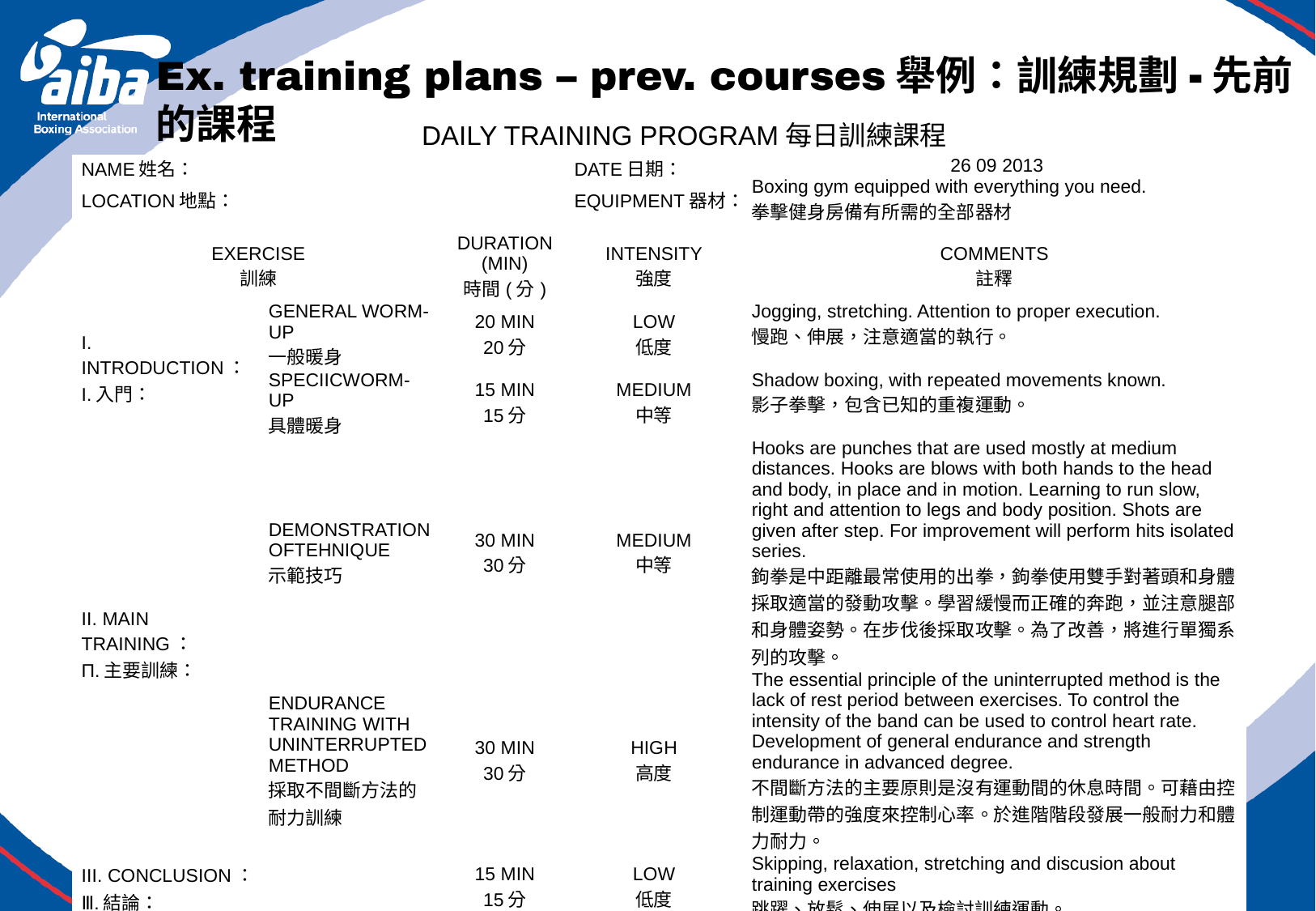

# Ex. training plans – prev. courses舉例：訓練規劃-先前的課程
DAILY TRAINING PROGRAM每日訓練課程
| NAME姓名： |  | DATE日期： | 26 09 2013 |
| --- | --- | --- | --- |
| LOCATION地點： |  | EQUIPMENT器材： | Boxing gym equipped with everything you need. 拳擊健身房備有所需的全部器材 |
| EXERCISE 訓練 |  | DURATION (MIN) 時間(分) | INTENSITY 強度 | COMMENTS 註釋 |
| --- | --- | --- | --- | --- |
| I. INTRODUCTION： Ι.入門： | GENERAL WORM-UP 一般暖身 | 20 MIN 20分 | LOW 低度 | Jogging, stretching. Attention to proper execution. 慢跑、伸展，注意適當的執行。 |
|  | SPECIICWORM-UP 具體暖身 | 15 MIN 15分 | MEDIUM 中等 | Shadow boxing, with repeated movements known. 影子拳擊，包含已知的重複運動。 |
| II. MAIN TRAINING： Π.主要訓練： | DEMONSTRATION OFTEHNIQUE 示範技巧 | 30 MIN 30分 | MEDIUM 中等 | Hooks are punches that are used mostly at medium distances. Hooks are blows with both hands to the head and body, in place and in motion. Learning to run slow, right and attention to legs and body position. Shots are given after step. For improvement will perform hits isolated series. 鉤拳是中距離最常使用的出拳，鉤拳使用雙手對著頭和身體採取適當的發動攻擊。學習緩慢而正確的奔跑，並注意腿部和身體姿勢。在步伐後採取攻擊。為了改善，將進行單獨系列的攻擊。 |
|  | ENDURANCE TRAINING WITH UNINTERRUPTED METHOD 採取不間斷方法的耐力訓練 | 30 MIN 30分 | HIGH 高度 | The essential principle of the uninterrupted method is the lack of rest period between exercises. To control the intensity of the band can be used to control heart rate. Development of general endurance and strength endurance in advanced degree. 不間斷方法的主要原則是沒有運動間的休息時間。可藉由控制運動帶的強度來控制心率。於進階階段發展一般耐力和體力耐力。 |
| III. CONCLUSION： Ⅲ.結論： |  | 15 MIN 15分 | LOW 低度 | Skipping, relaxation, stretching and discusion about training exercises 跳躍、放鬆、伸展以及檢討訓練運動。 |
81